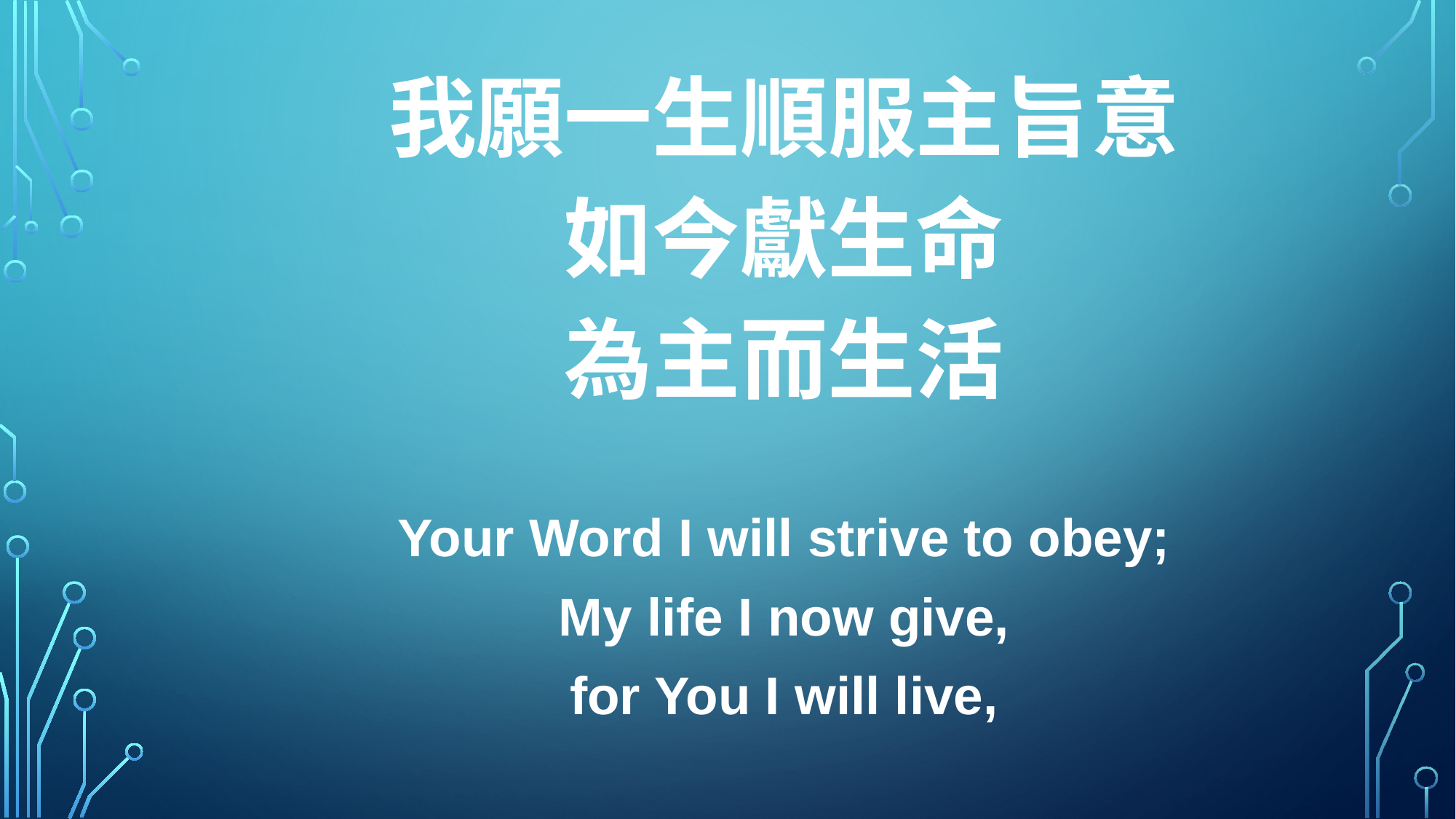

我願一生順服主旨意
如今獻生命
為主而生活

Your Word I will strive to obey;
My life I now give,
for You I will live,